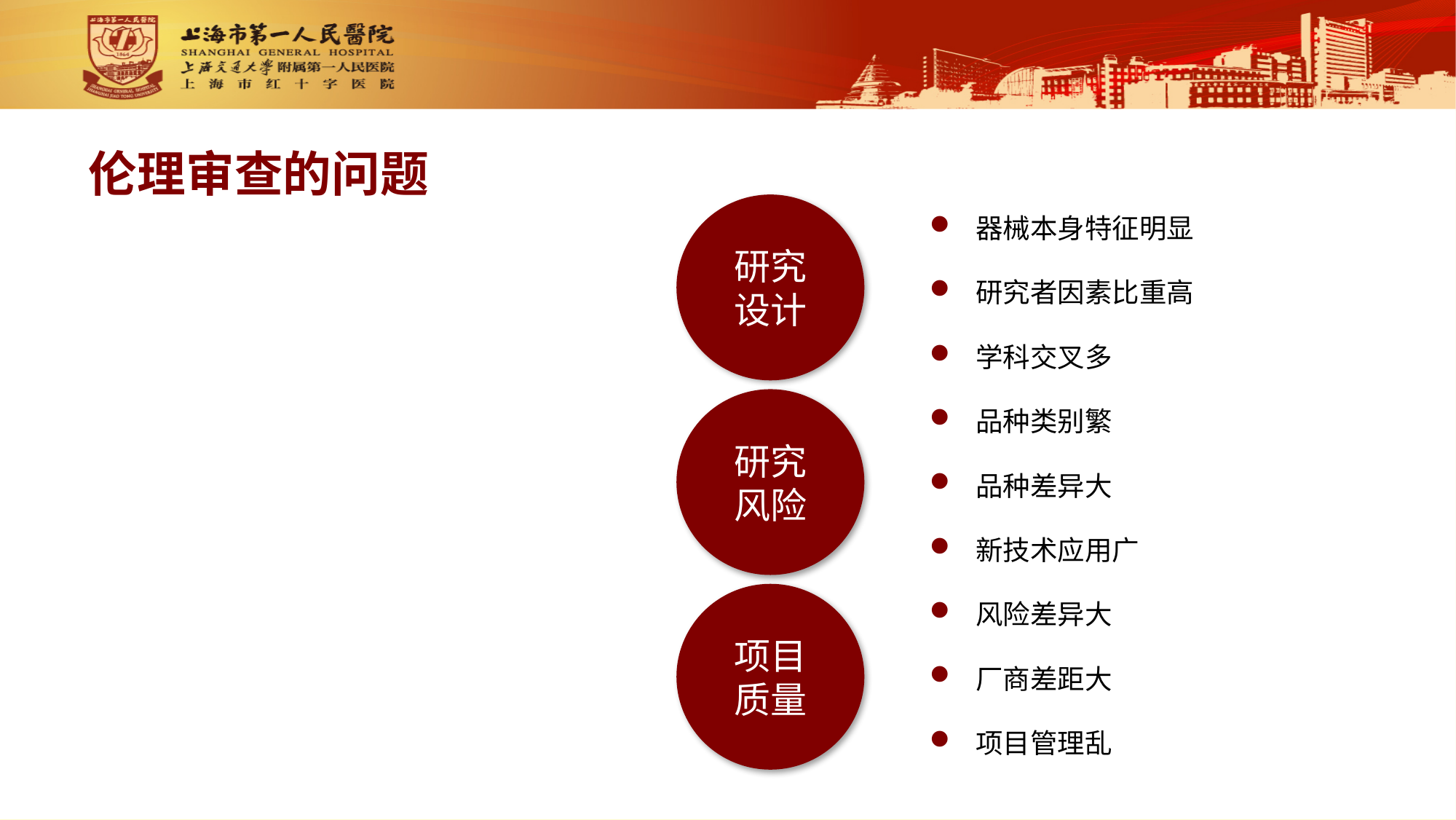

伦理审查的问题
  器械本身特征明显
  研究者因素比重高
  学科交叉多
  品种类别繁
  品种差异大
  新技术应用广
  风险差异大
  厂商差距大
  项目管理乱
研究
设计
研究
风险
项目
质量